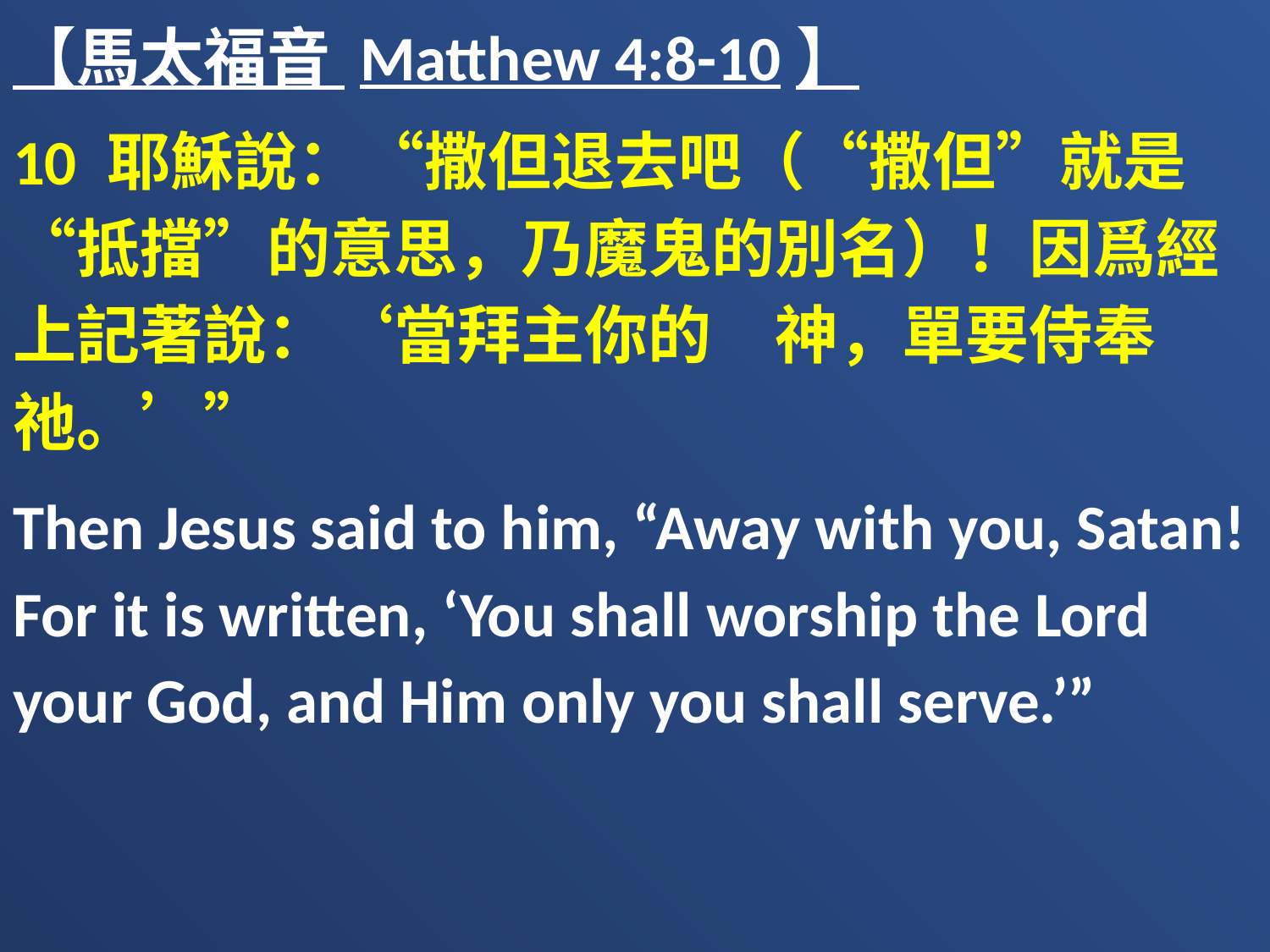

【馬太福音 Matthew 4:8-10】
10 耶穌說：“撒但退去吧（“撒但”就是“抵擋”的意思，乃魔鬼的別名）！因爲經上記著說：‘當拜主你的　神，單要侍奉祂。’”
Then Jesus said to him, “Away with you, Satan! For it is written, ‘You shall worship the Lord your God, and Him only you shall serve.’”